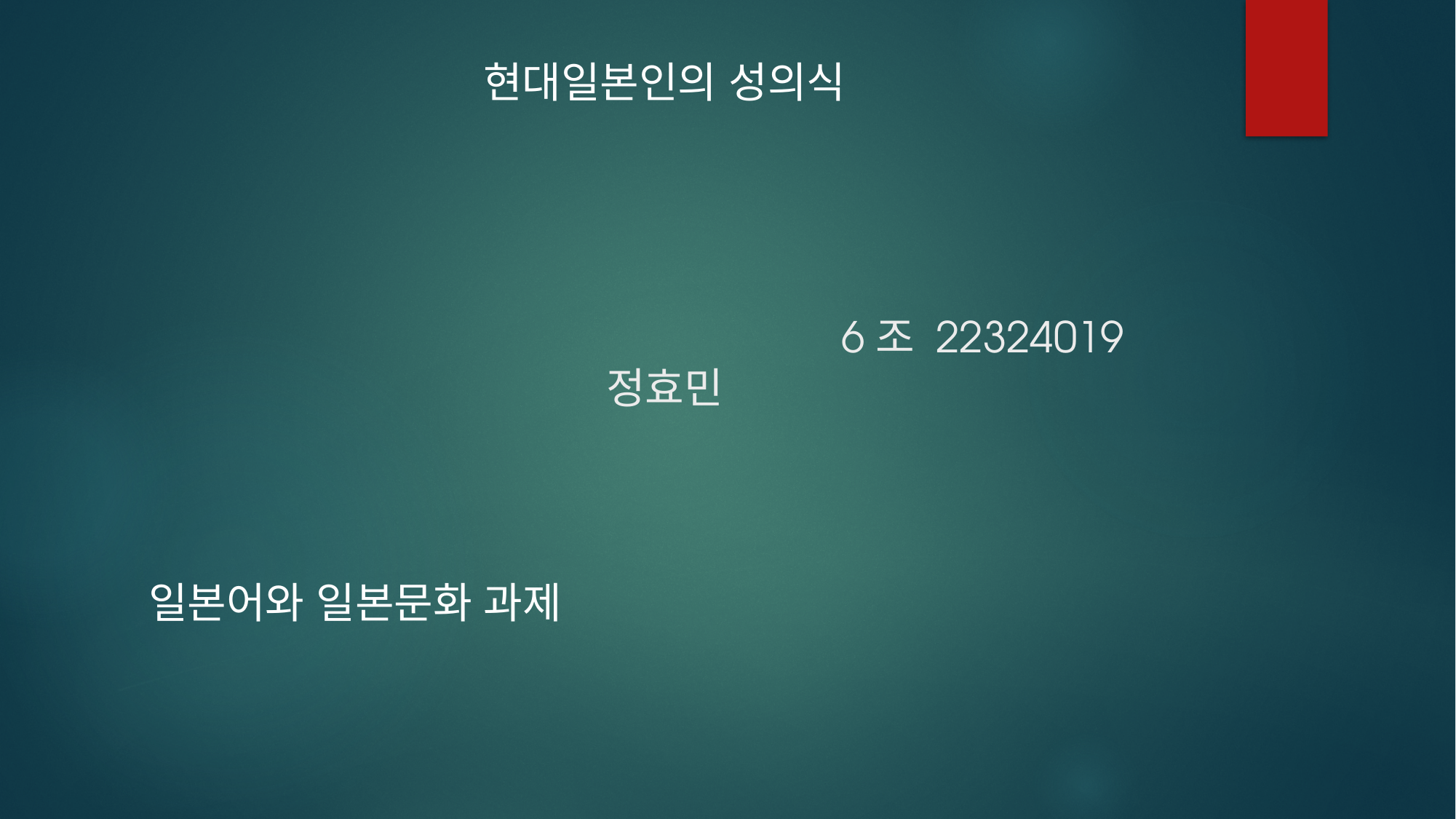

# 현대일본인의 성의식 6조 22324019 정효민
일본어와 일본문화 과제